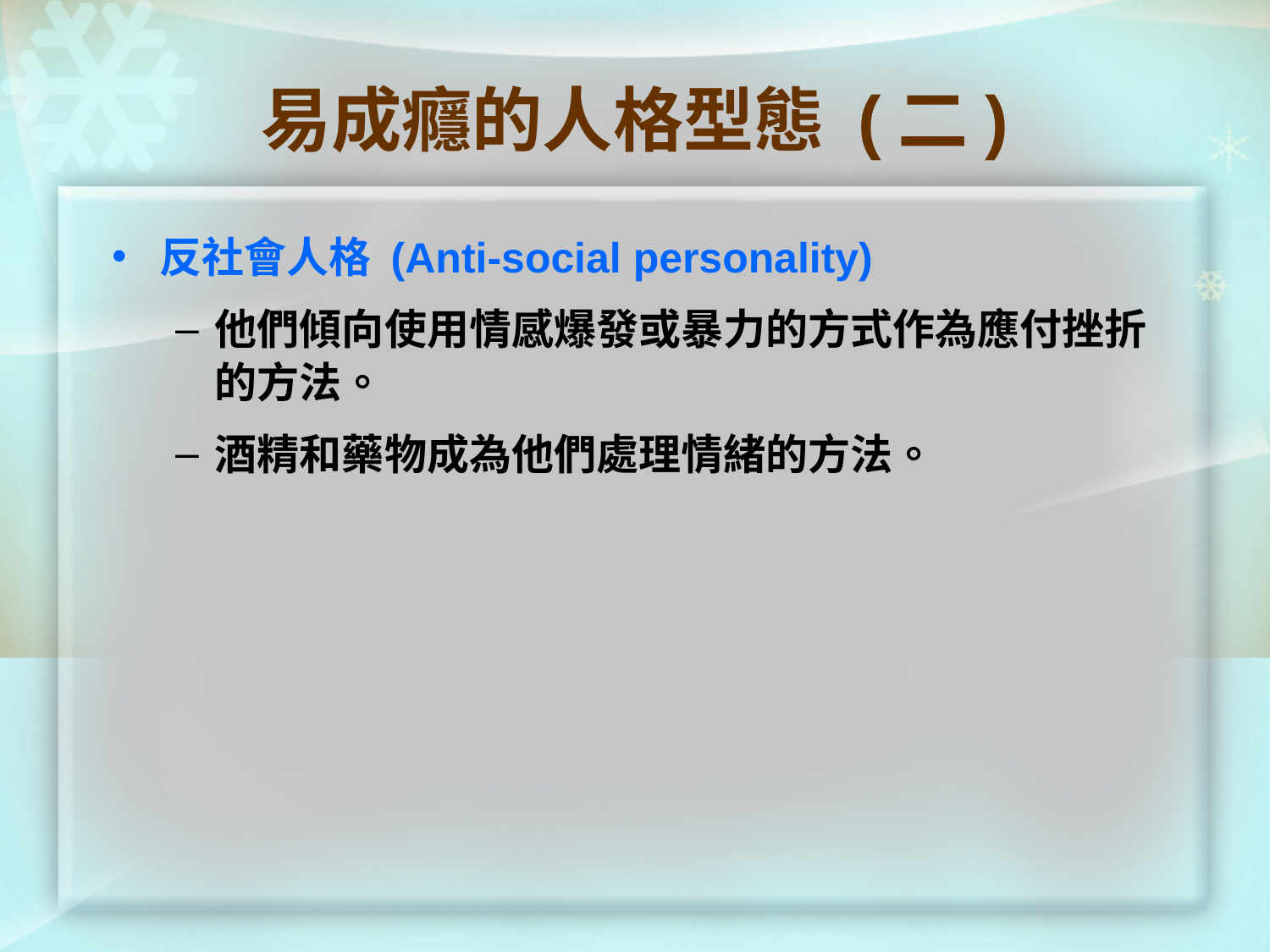

# 易成癮的人格型態 (二)
反社會人格 (Anti-social personality)
他們傾向使用情感爆發或暴力的方式作為應付挫折的方法。
酒精和藥物成為他們處理情緒的方法。